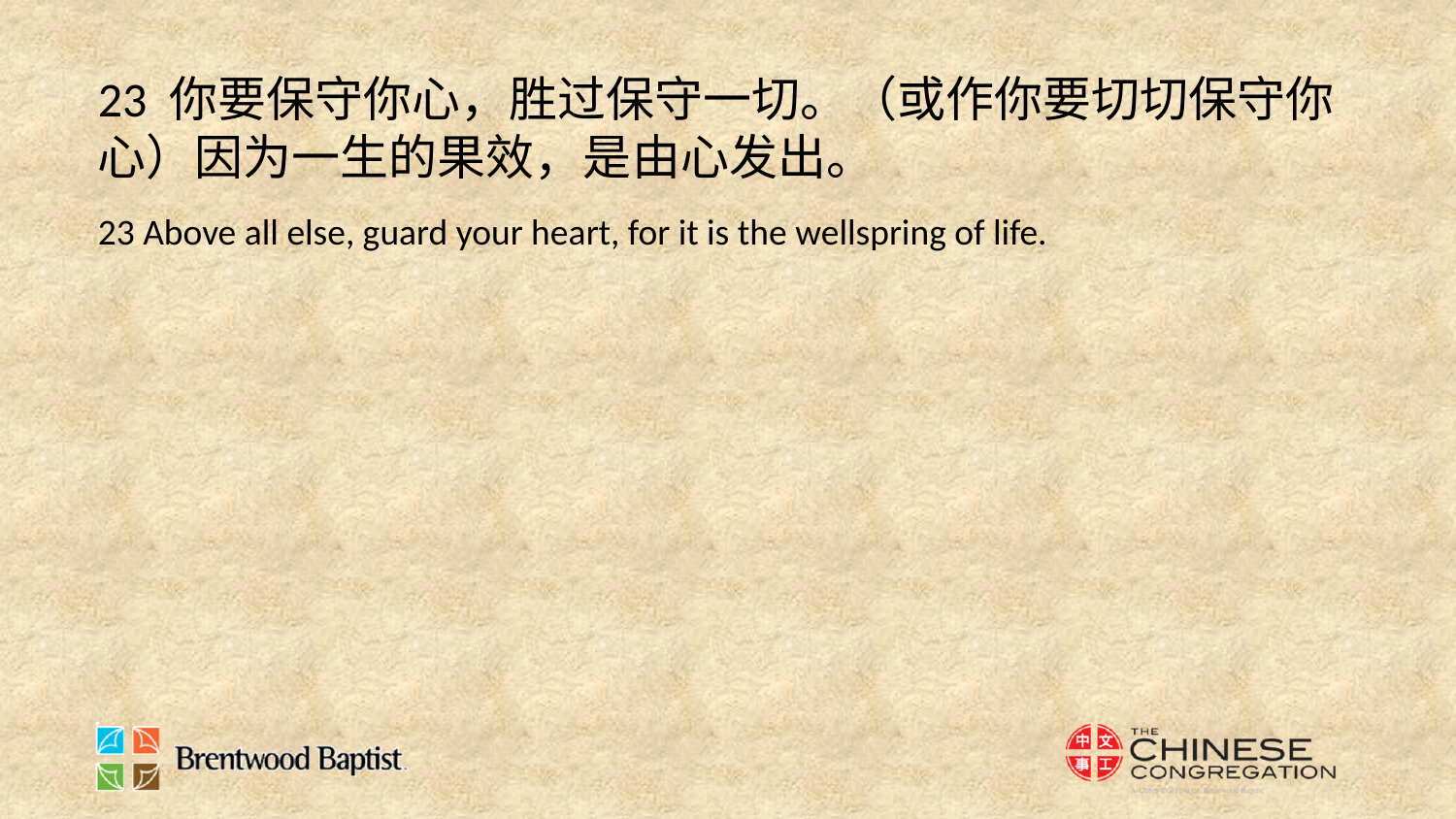

23 你要保守你心，胜过保守一切。（或作你要切切保守你心）因为一生的果效，是由心发出。

23 Above all else, guard your heart, for it is the wellspring of life.